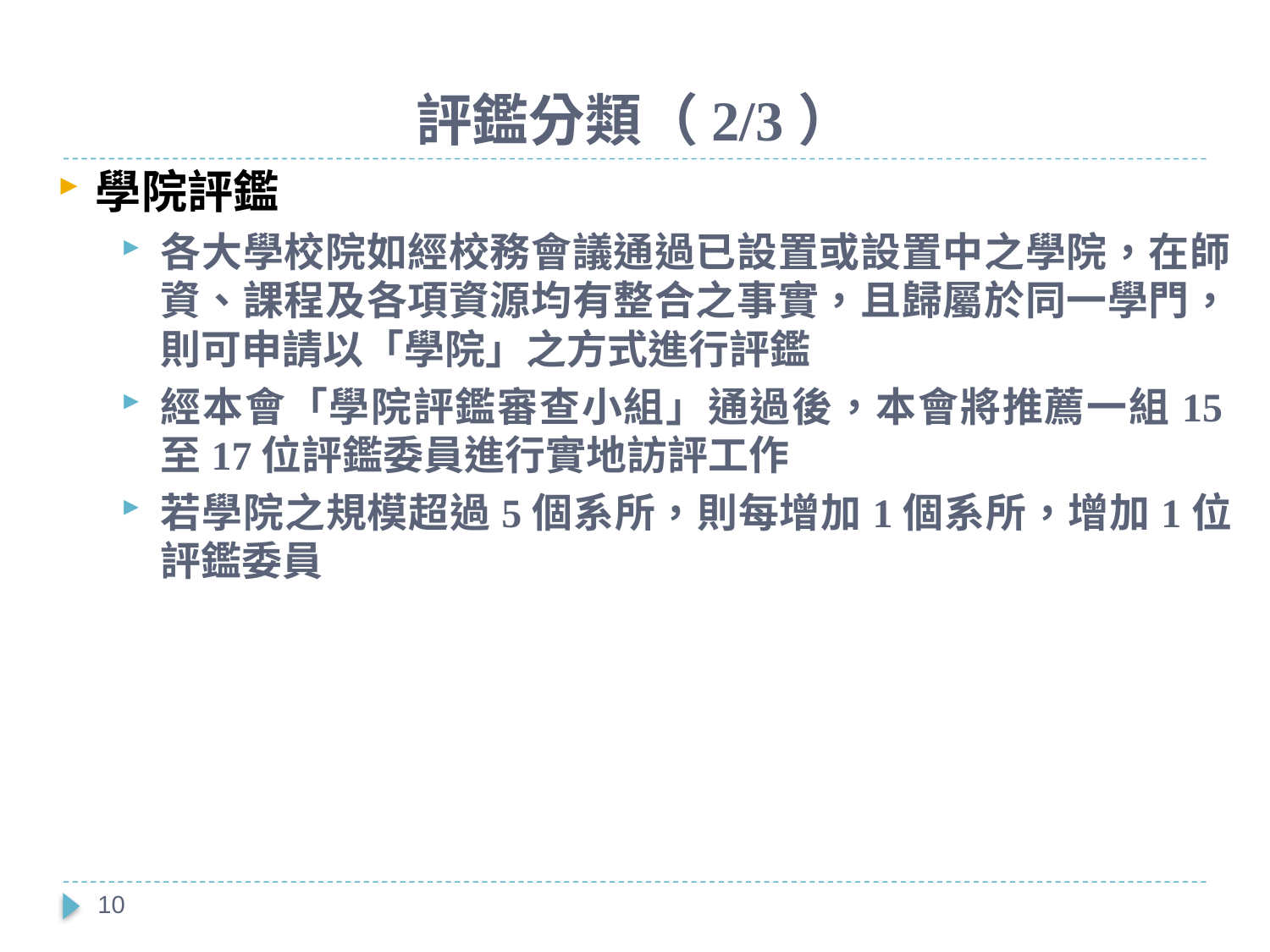

評鑑分類（2/3）
學院評鑑
各大學校院如經校務會議通過已設置或設置中之學院，在師資、課程及各項資源均有整合之事實，且歸屬於同一學門，則可申請以「學院」之方式進行評鑑
經本會「學院評鑑審查小組」通過後，本會將推薦一組15至17位評鑑委員進行實地訪評工作
若學院之規模超過5個系所，則每增加1個系所，增加1位評鑑委員

10